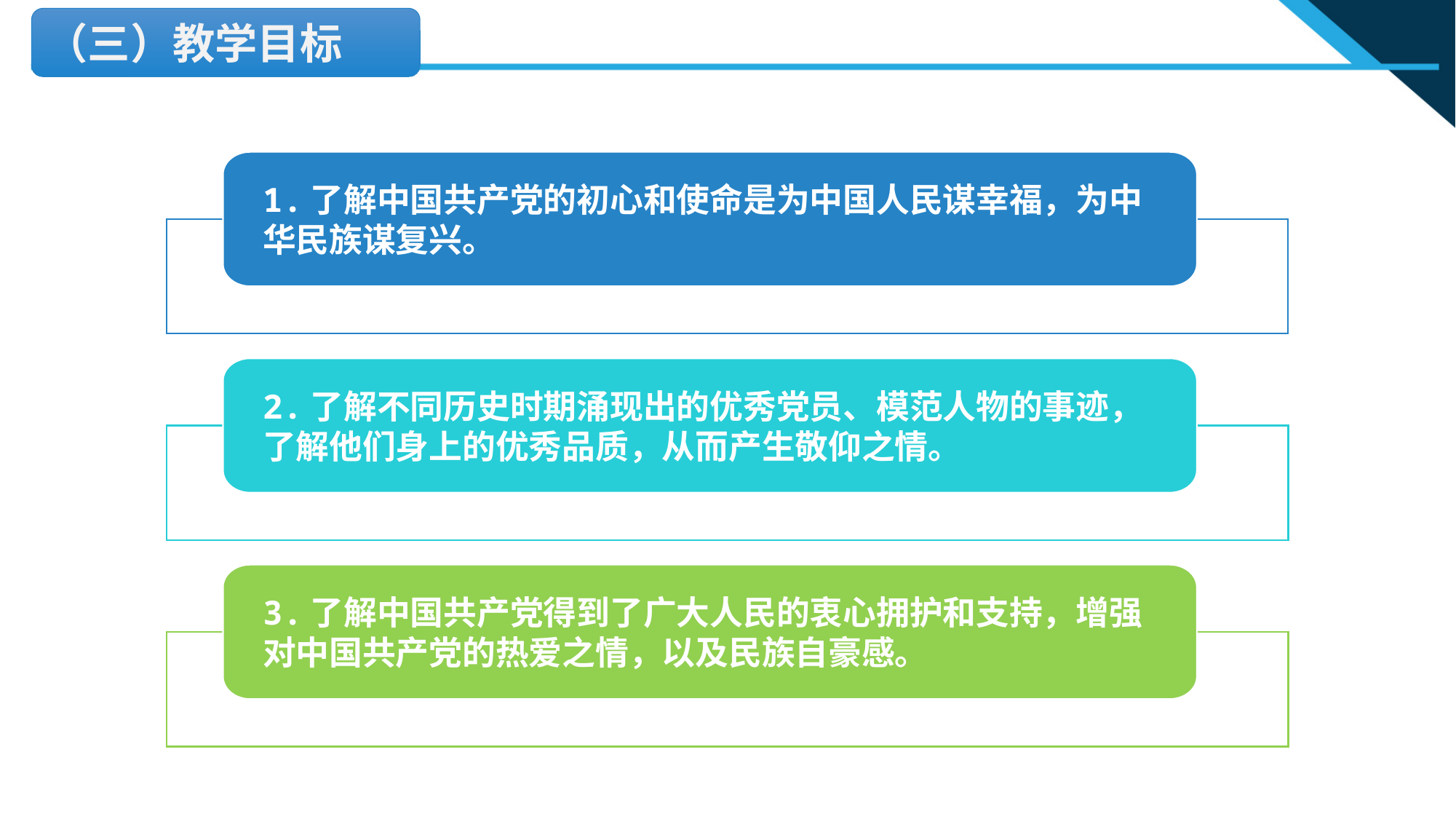

（三）教学目标
1.了解中国共产党的初心和使命是为中国人民谋幸福，为中华民族谋复兴。

2.了解不同历史时期涌现出的优秀党员、模范人物的事迹，了解他们身上的优秀品质，从而产生敬仰之情。

3.了解中国共产党得到了广大人民的衷心拥护和支持，增强对中国共产党的热爱之情，以及民族自豪感。